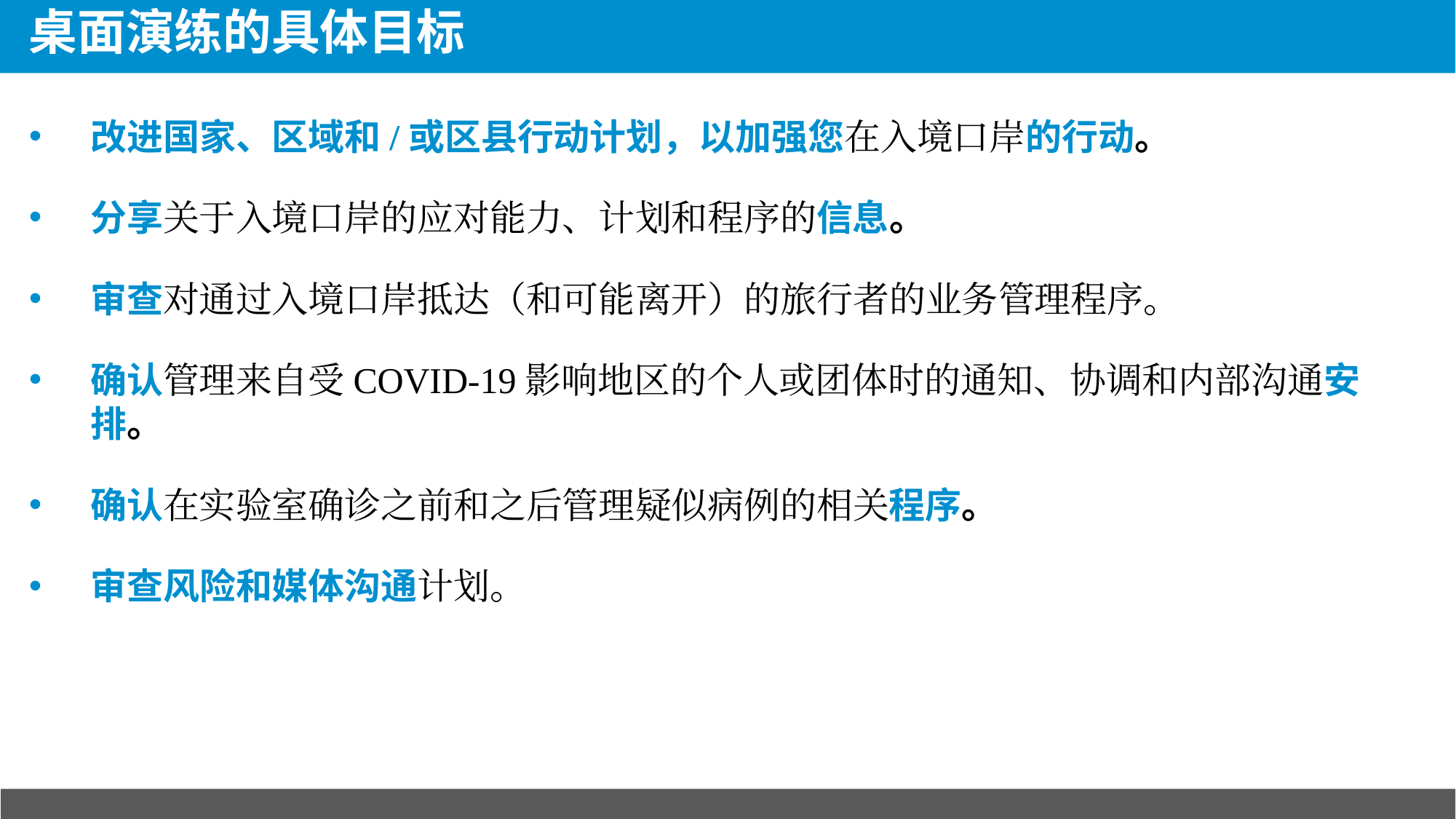

# 桌面演练的具体目标
改进国家、区域和/或区县行动计划，以加强您在入境口岸的行动。
分享关于入境口岸的应对能力、计划和程序的信息。
审查对通过入境口岸抵达（和可能离开）的旅行者的业务管理程序。
确认管理来自受COVID-19影响地区的个人或团体时的通知、协调和内部沟通安排。
确认在实验室确诊之前和之后管理疑似病例的相关程序。
审查风险和媒体沟通计划。